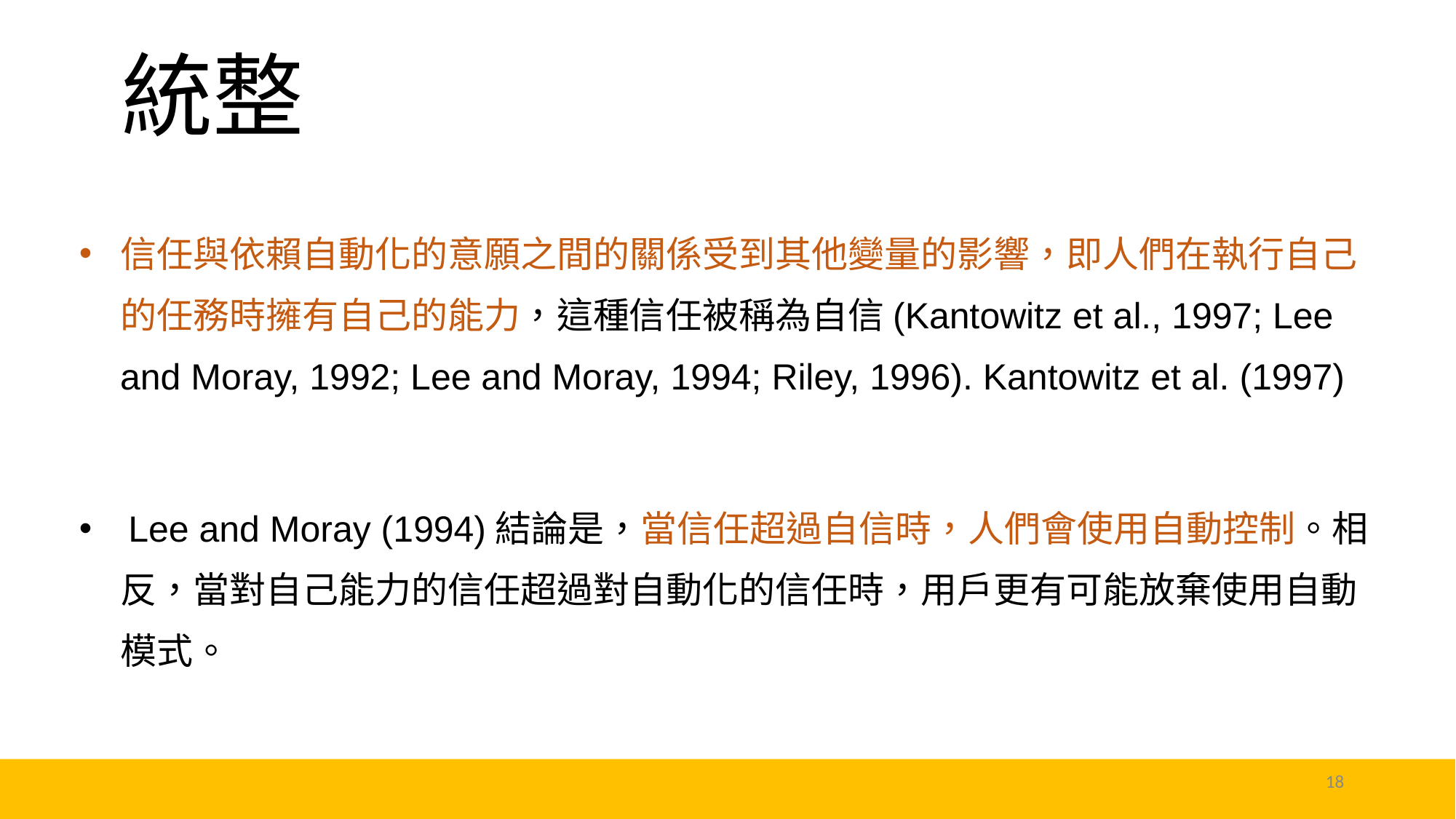

統整
信任與依賴自動化的意願之間的關係受到其他變量的影響，即人們在執行自己的任務時擁有自己的能力，這種信任被稱為自信(Kantowitz et al., 1997; Lee and Moray, 1992; Lee and Moray, 1994; Riley, 1996). Kantowitz et al. (1997)

 Lee and Moray (1994)結論是，當信任超過自信時，人們會使用自動控制。相反，當對自己能力的信任超過對自動化的信任時，用戶更有可能放棄使用自動模式。

18